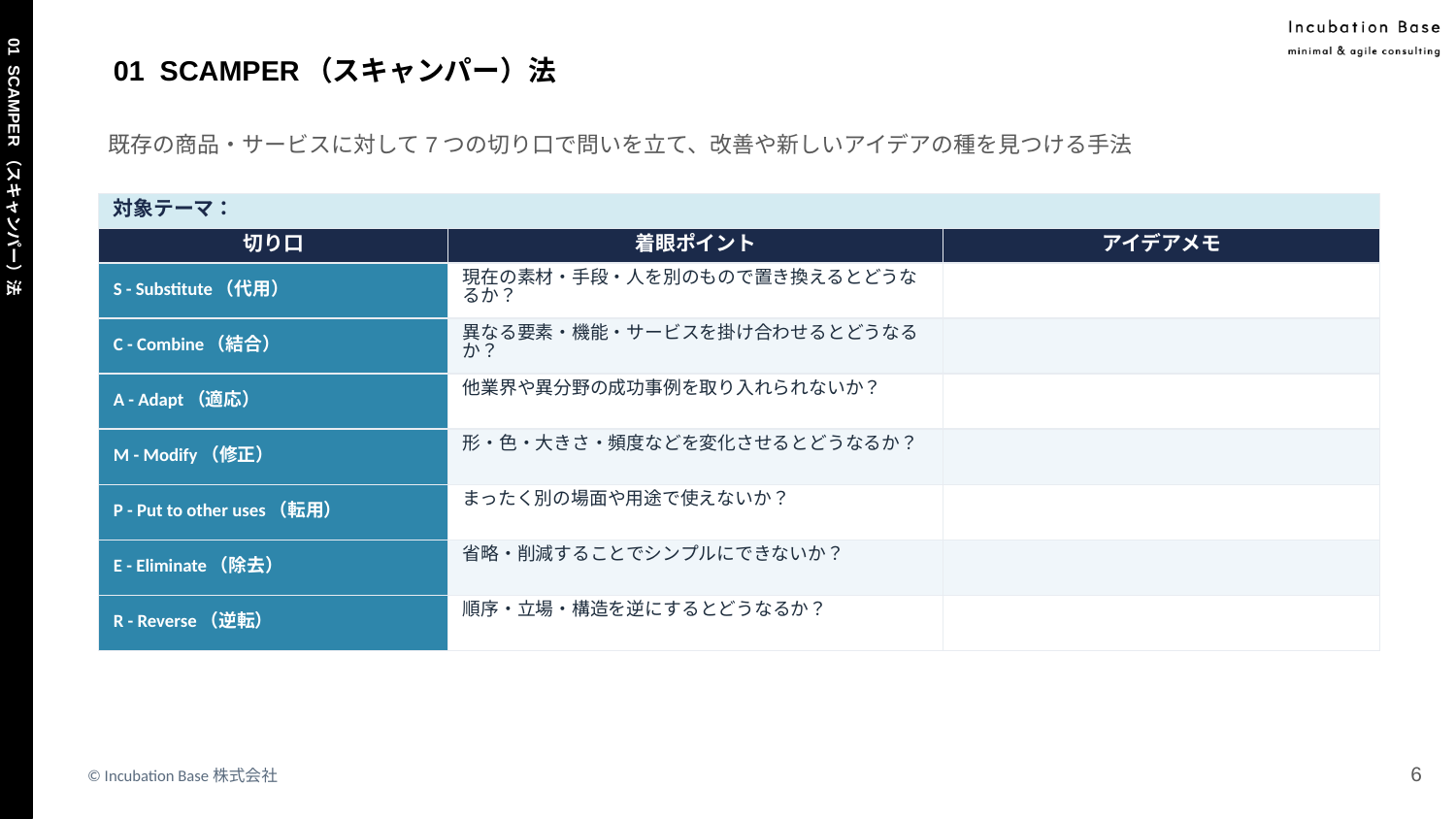

# 01  SCAMPER（スキャンパー）法
既存の商品・サービスに対して7つの切り口で問いを立て、改善や新しいアイデアの種を見つける手法
| 対象テーマ： |  |  |
| --- | --- | --- |
| 切り口 | 着眼ポイント | アイデアメモ |
| S - Substitute（代用） | 現在の素材・手段・人を別のもので置き換えるとどうなるか？ |  |
| C - Combine（結合） | 異なる要素・機能・サービスを掛け合わせるとどうなるか？ |  |
| A - Adapt（適応） | 他業界や異分野の成功事例を取り入れられないか？ |  |
| M - Modify（修正） | 形・色・大きさ・頻度などを変化させるとどうなるか？ |  |
| P - Put to other uses（転用） | まったく別の場面や用途で使えないか？ |  |
| E - Eliminate（除去） | 省略・削減することでシンプルにできないか？ |  |
| R - Reverse（逆転） | 順序・立場・構造を逆にするとどうなるか？ |  |
01  SCAMPER（スキャンパー）法
6
© Incubation Base株式会社